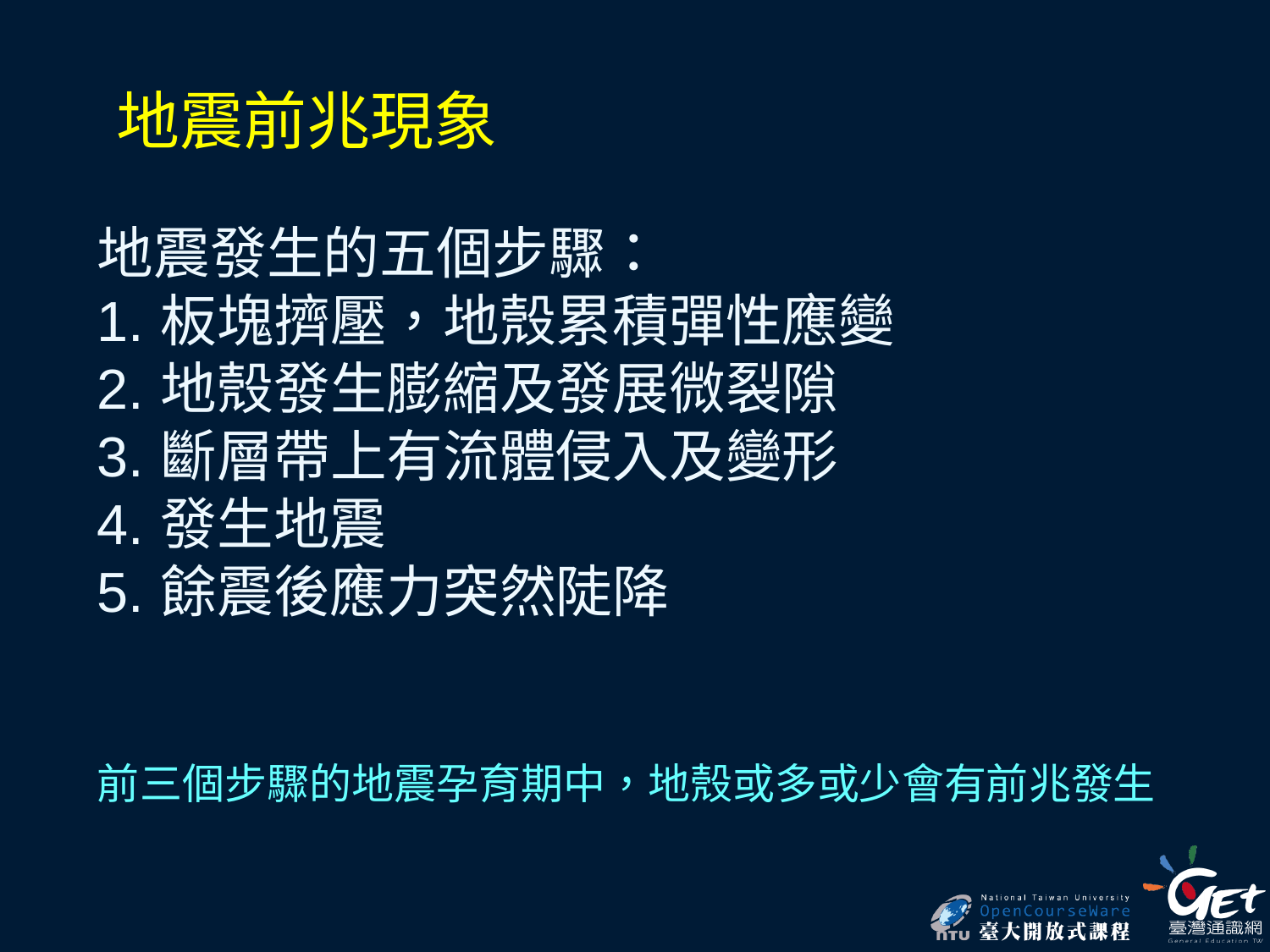

地震前兆現象
地震發生的五個步驟：
板塊擠壓，地殼累積彈性應變
地殼發生膨縮及發展微裂隙
斷層帶上有流體侵入及變形
發生地震
餘震後應力突然陡降

前三個步驟的地震孕育期中，地殼或多或少會有前兆發生